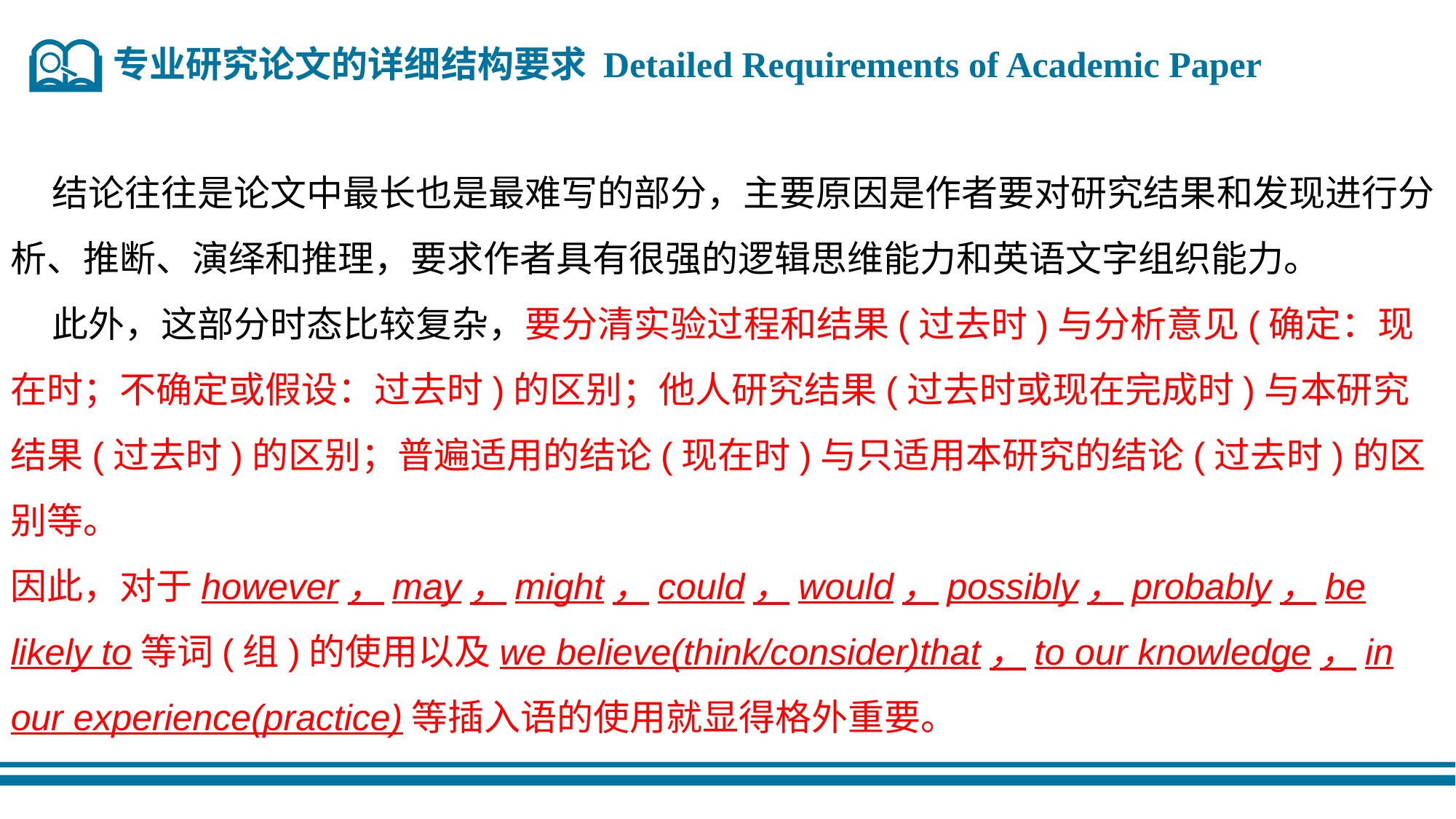

专业研究论文的详细结构要求 Detailed Requirements of Academic Paper
    结论往往是论文中最长也是最难写的部分，主要原因是作者要对研究结果和发现进行分析、推断、演绎和推理，要求作者具有很强的逻辑思维能力和英语文字组织能力。
    此外，这部分时态比较复杂，要分清实验过程和结果(过去时)与分析意见(确定：现在时；不确定或假设：过去时)的区别；他人研究结果(过去时或现在完成时)与本研究结果(过去时)的区别；普遍适用的结论(现在时)与只适用本研究的结论(过去时)的区别等。
因此，对于however，may，might，could，would，possibly，probably，be likely to等词(组)的使用以及we believe(think/consider)that，to our knowledge，in our experience(practice)等插入语的使用就显得格外重要。